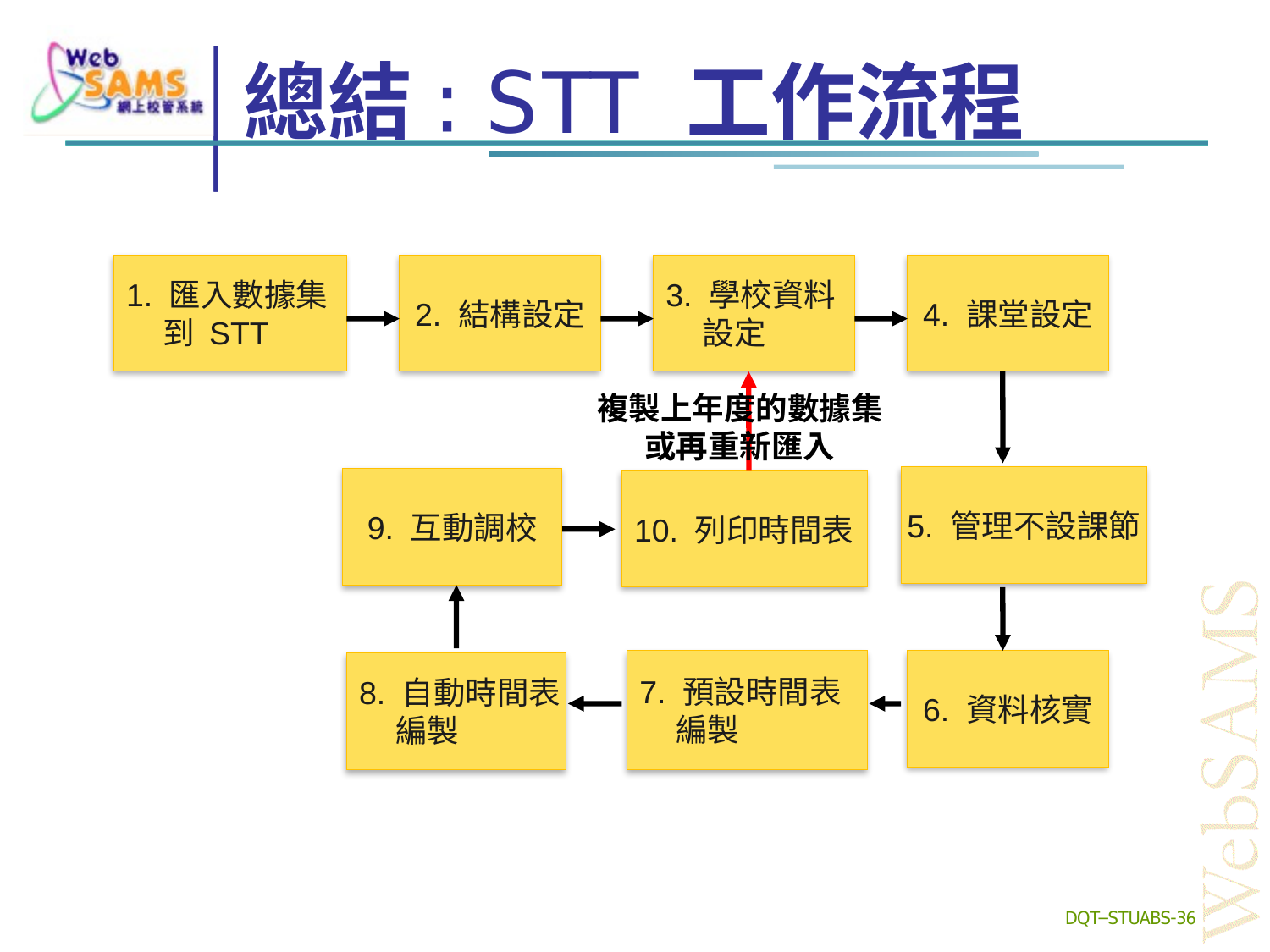

總結: STT 工作流程
1. 匯入數據集
    到 STT
2. 結構設定
3. 學校資料
    設定
4. 課堂設定

複製上年度的數據集
或再重新匯入
5. 管理不設課節
9. 互動調校
10. 列印時間表

7. 預設時間表
    編製
6. 資料核實
8. 自動時間表
    編製

36